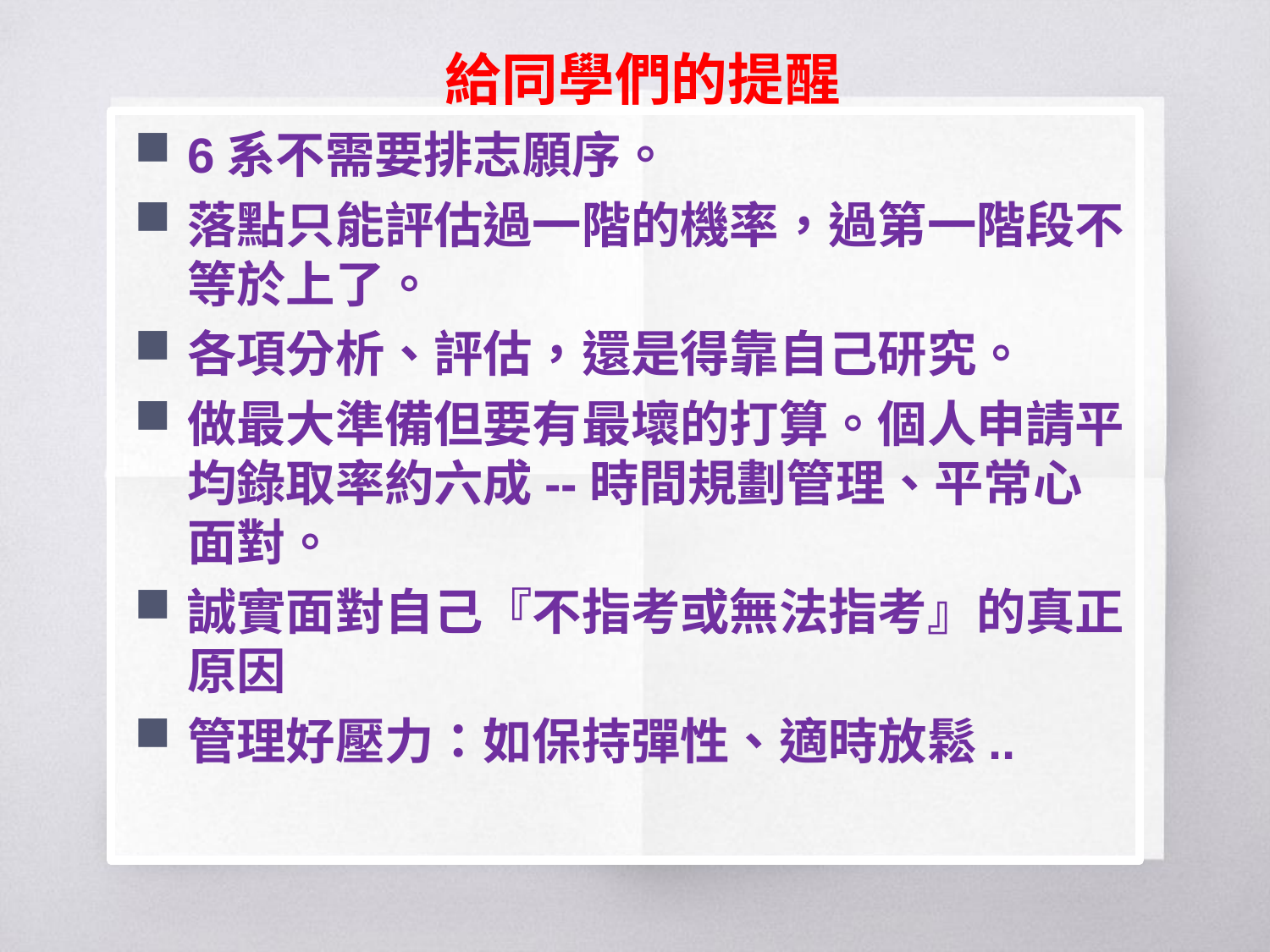

# 給同學們的提醒
6系不需要排志願序。
落點只能評估過一階的機率，過第一階段不等於上了。
各項分析、評估，還是得靠自己研究。
做最大準備但要有最壞的打算。個人申請平均錄取率約六成--時間規劃管理、平常心面對。
誠實面對自己『不指考或無法指考』的真正原因
管理好壓力：如保持彈性、適時放鬆..